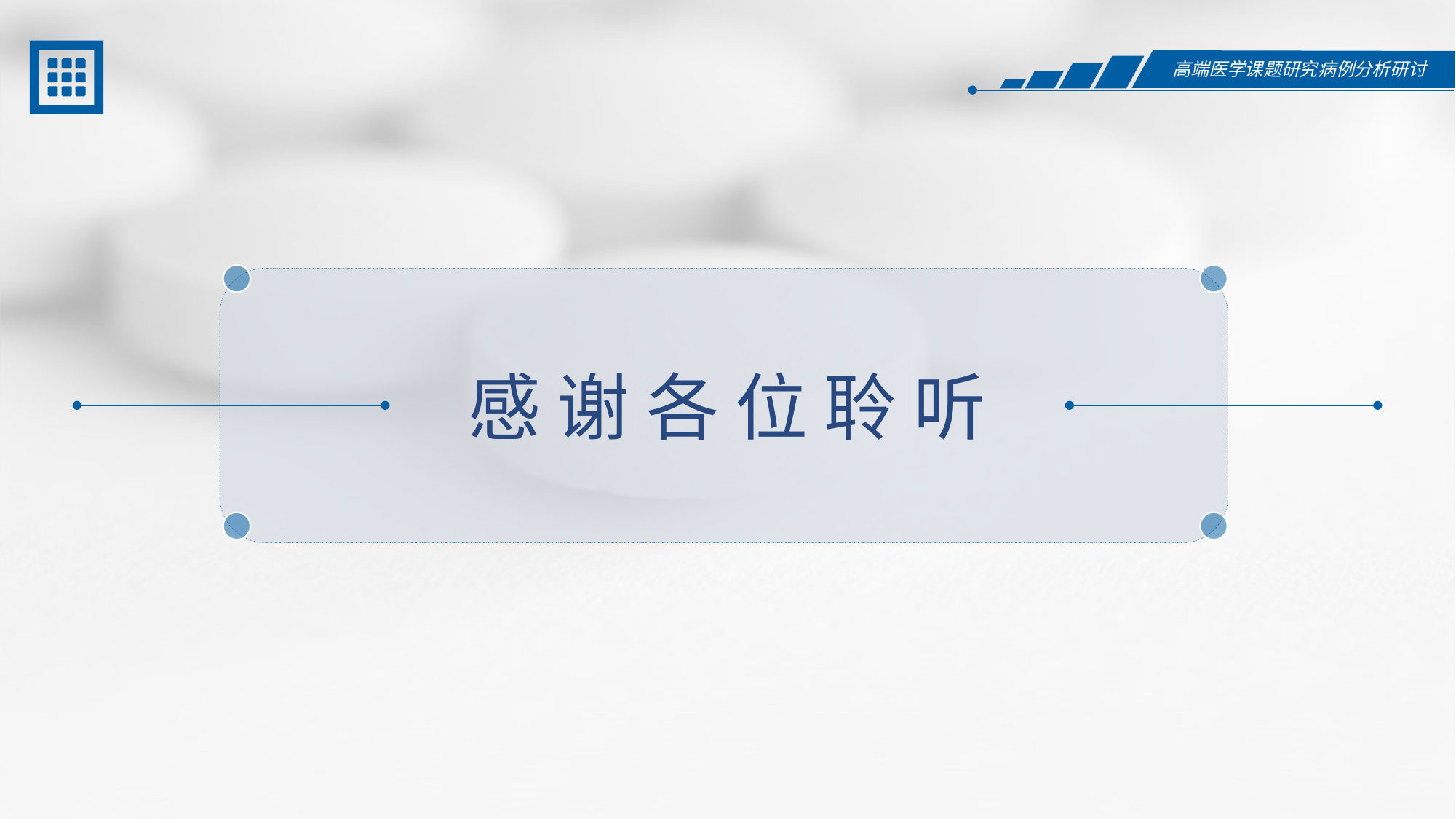

感 谢 各 位 聆 听

.